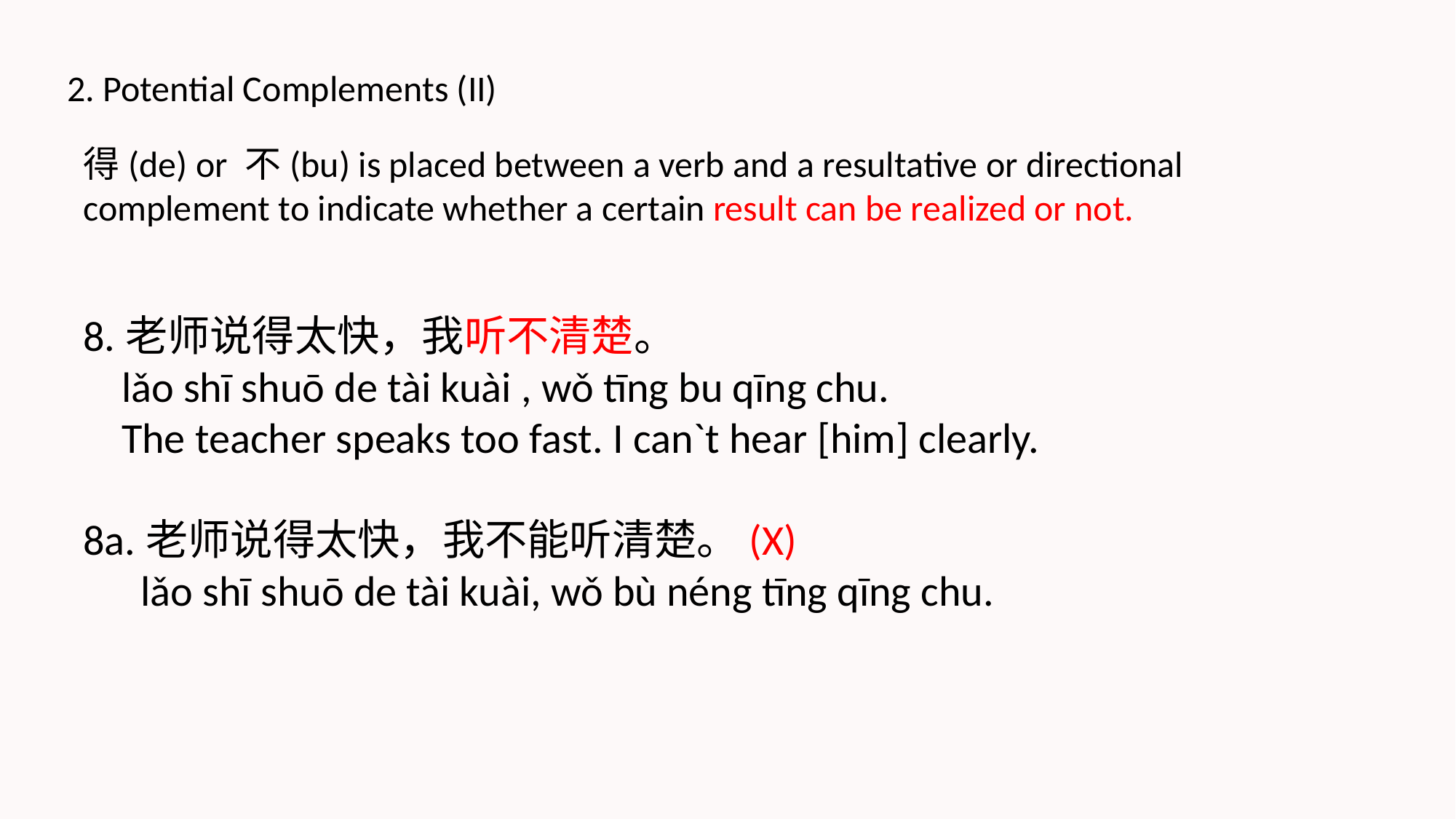

2. Potential Complements (II)
得(de) or 不(bu) is placed between a verb and a resultative or directional complement to indicate whether a certain result can be realized or not.
8.老师说得太快，我听不清楚。
    lǎo shī shuō de tài kuài , wǒ tīng bu qīng chu.
    The teacher speaks too fast. I can`t hear [him] clearly.

8a.老师说得太快，我不能听清楚。(X)
      lǎo shī shuō de tài kuài, wǒ bù néng tīng qīng chu.